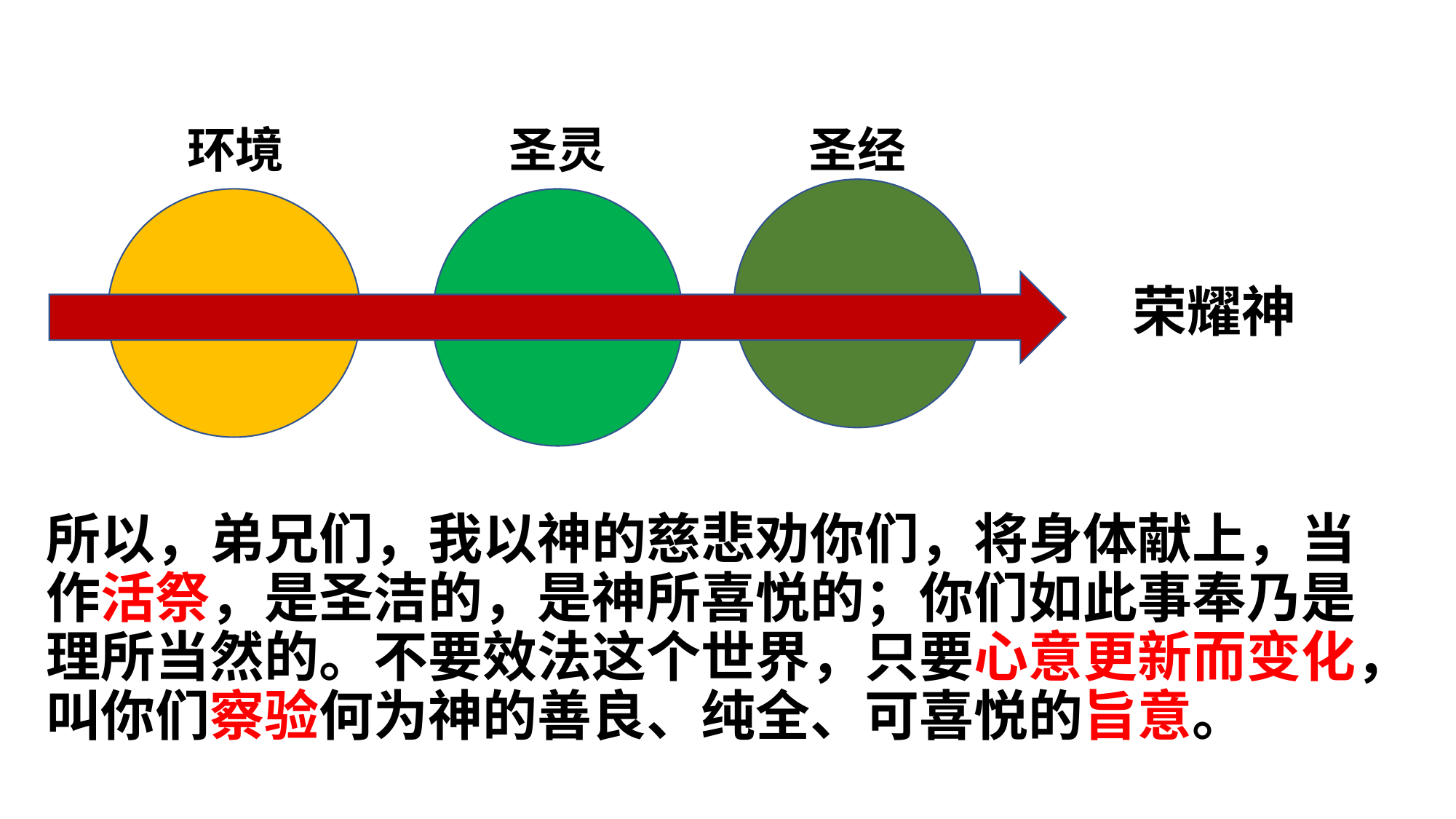

圣经
圣灵
环境

荣耀神
所以，弟兄们，我以神的慈悲劝你们，将身体献上，当作活祭，是圣洁的，是神所喜悦的；你们如此事奉乃是理所当然的。不要效法这个世界，只要心意更新而变化，叫你们察验何为神的善良、纯全、可喜悦的旨意。